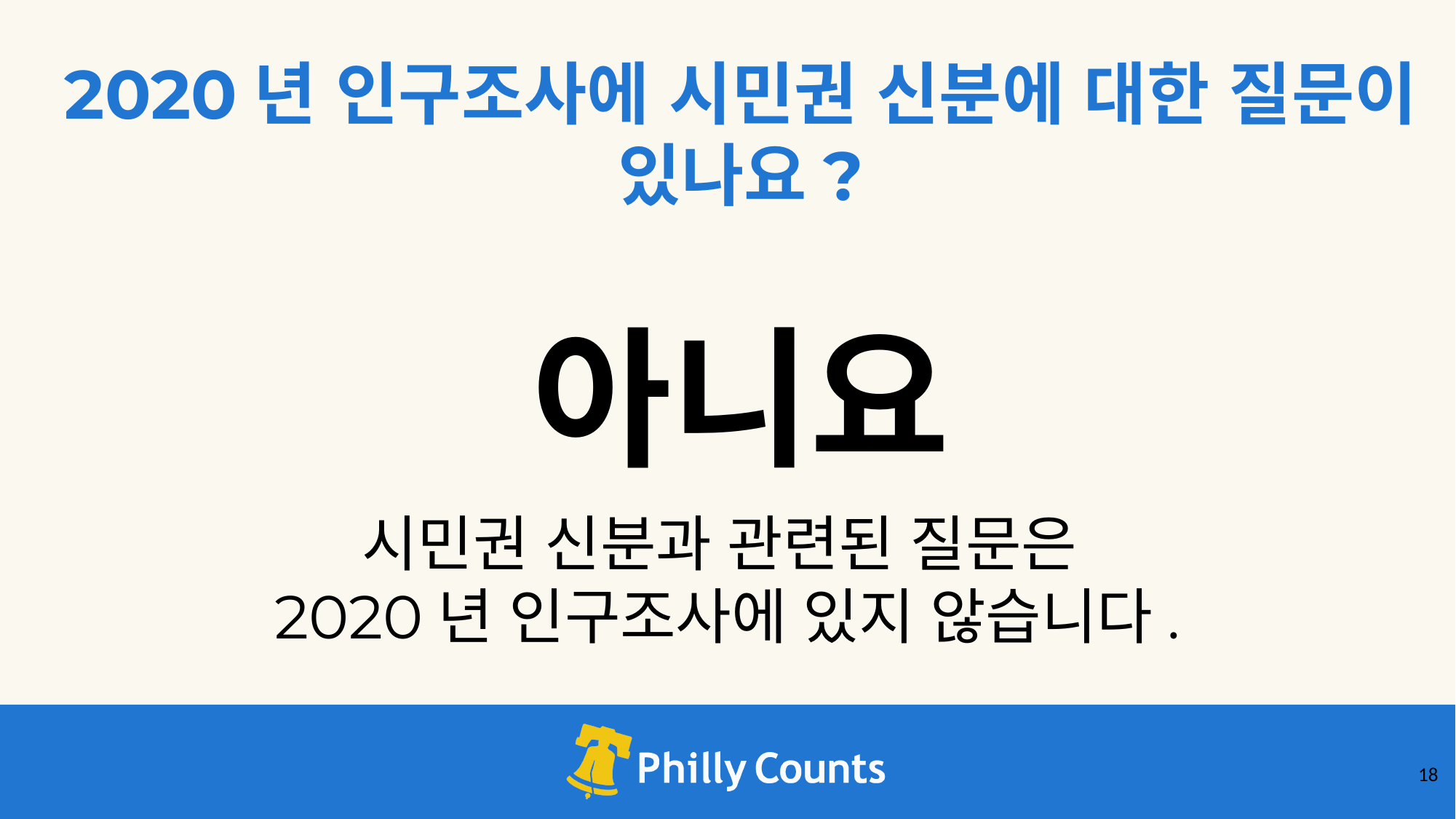

2020년 인구조사에 시민권 신분에 대한 질문이 있나요?
아니요
시민권 신분과 관련된 질문은
2020년 인구조사에 있지 않습니다.
18